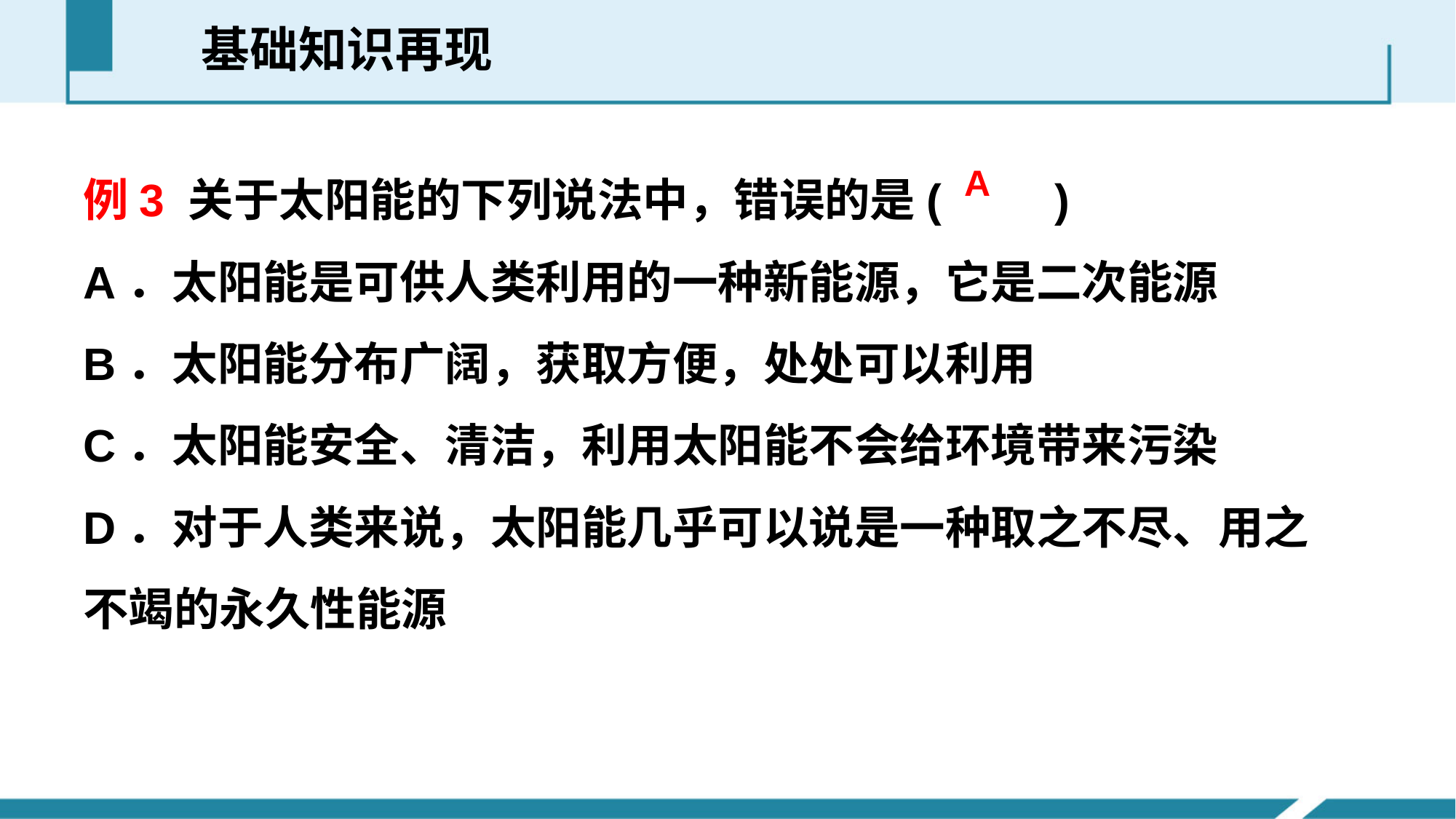

基础知识再现
例3 关于太阳能的下列说法中，错误的是(　　)
A．太阳能是可供人类利用的一种新能源，它是二次能源
B．太阳能分布广阔，获取方便，处处可以利用
C．太阳能安全、清洁，利用太阳能不会给环境带来污染
D．对于人类来说，太阳能几乎可以说是一种取之不尽、用之不竭的永久性能源
A